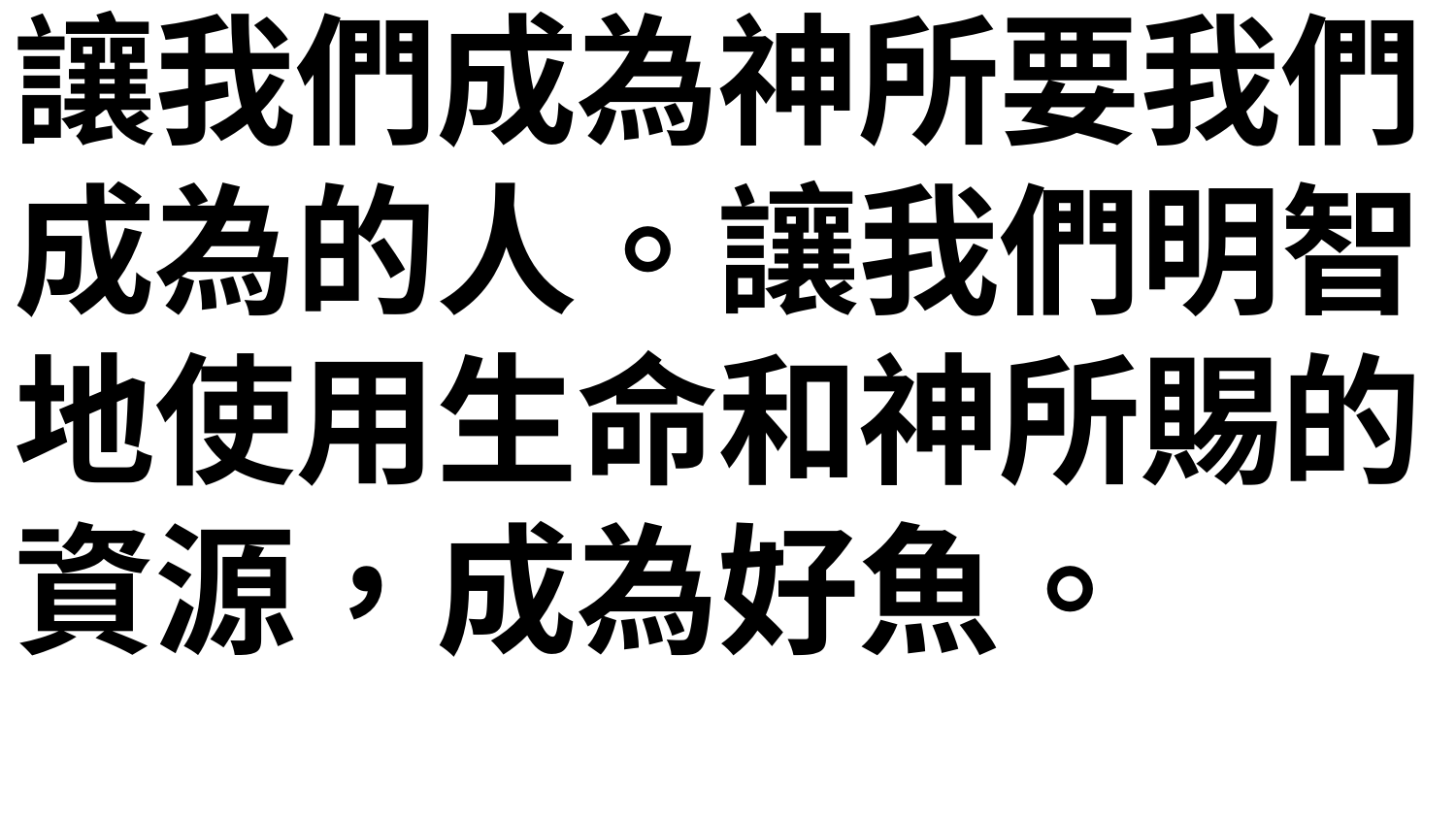

讓我們成為神所要我們成為的人。讓我們明智地使用生命和神所賜的資源，成為好魚。